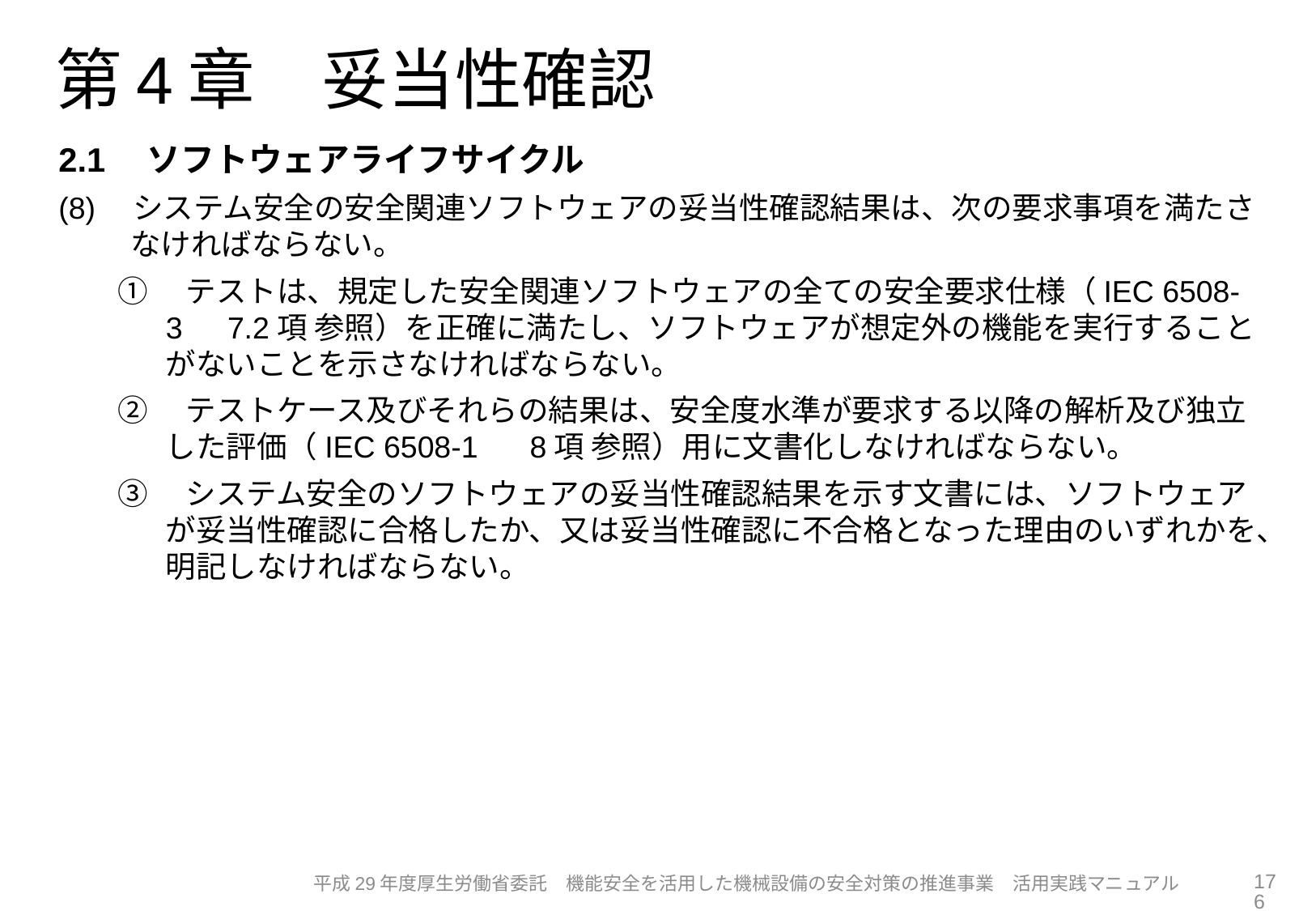

# 第4章　妥当性確認
2.1　ソフトウェアライフサイクル
(8)　システム安全の安全関連ソフトウェアの妥当性確認結果は、次の要求事項を満たさなければならない。
①　テストは、規定した安全関連ソフトウェアの全ての安全要求仕様（IEC 6508-3　7.2項 参照）を正確に満たし、ソフトウェアが想定外の機能を実行することがないことを示さなければならない。
②　テストケース及びそれらの結果は、安全度水準が要求する以降の解析及び独立した評価（IEC 6508-1　 8項 参照）用に文書化しなければならない。
③　システム安全のソフトウェアの妥当性確認結果を示す文書には、ソフトウェアが妥当性確認に合格したか、又は妥当性確認に不合格となった理由のいずれかを、明記しなければならない。

176
平成29年度厚生労働省委託　機能安全を活用した機械設備の安全対策の推進事業　活用実践マニュアル